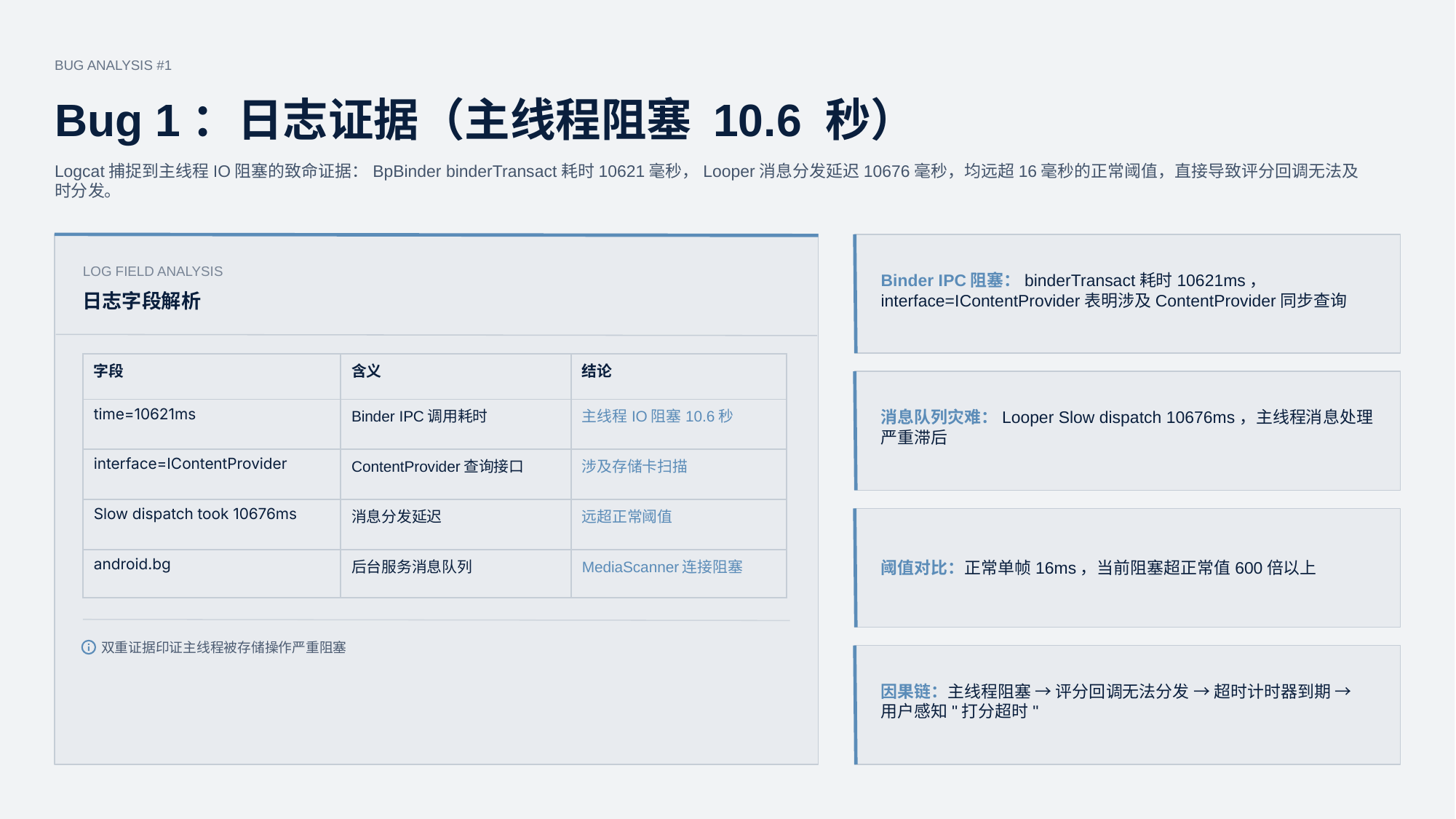

BUG ANALYSIS #1
Bug 1：日志证据（主线程阻塞 10.6 秒）
Logcat捕捉到主线程IO阻塞的致命证据：BpBinder binderTransact耗时10621毫秒，Looper消息分发延迟10676毫秒，均远超16毫秒的正常阈值，直接导致评分回调无法及
时分发。

LOG FIELD ANALYSIS
Binder IPC阻塞：binderTransact耗时10621ms，
interface=IContentProvider表明涉及ContentProvider同步查询
日志字段解析

| 字段 | 含义 | 结论 |
| --- | --- | --- |
| time=10621ms | Binder IPC调用耗时 | 主线程IO阻塞10.6秒 |
| interface=IContentProvider | ContentProvider查询接口 | 涉及存储卡扫描 |
| Slow dispatch took 10676ms | 消息分发延迟 | 远超正常阈值 |
| android.bg | 后台服务消息队列 | MediaScanner连接阻塞 |

消息队列灾难：Looper Slow dispatch 10676ms，主线程消息处理
严重滞后

阈值对比：正常单帧16ms，当前阻塞超正常值600倍以上

双重证据印证主线程被存储操作严重阻塞

因果链：主线程阻塞 → 评分回调无法分发 → 超时计时器到期 →
用户感知"打分超时"